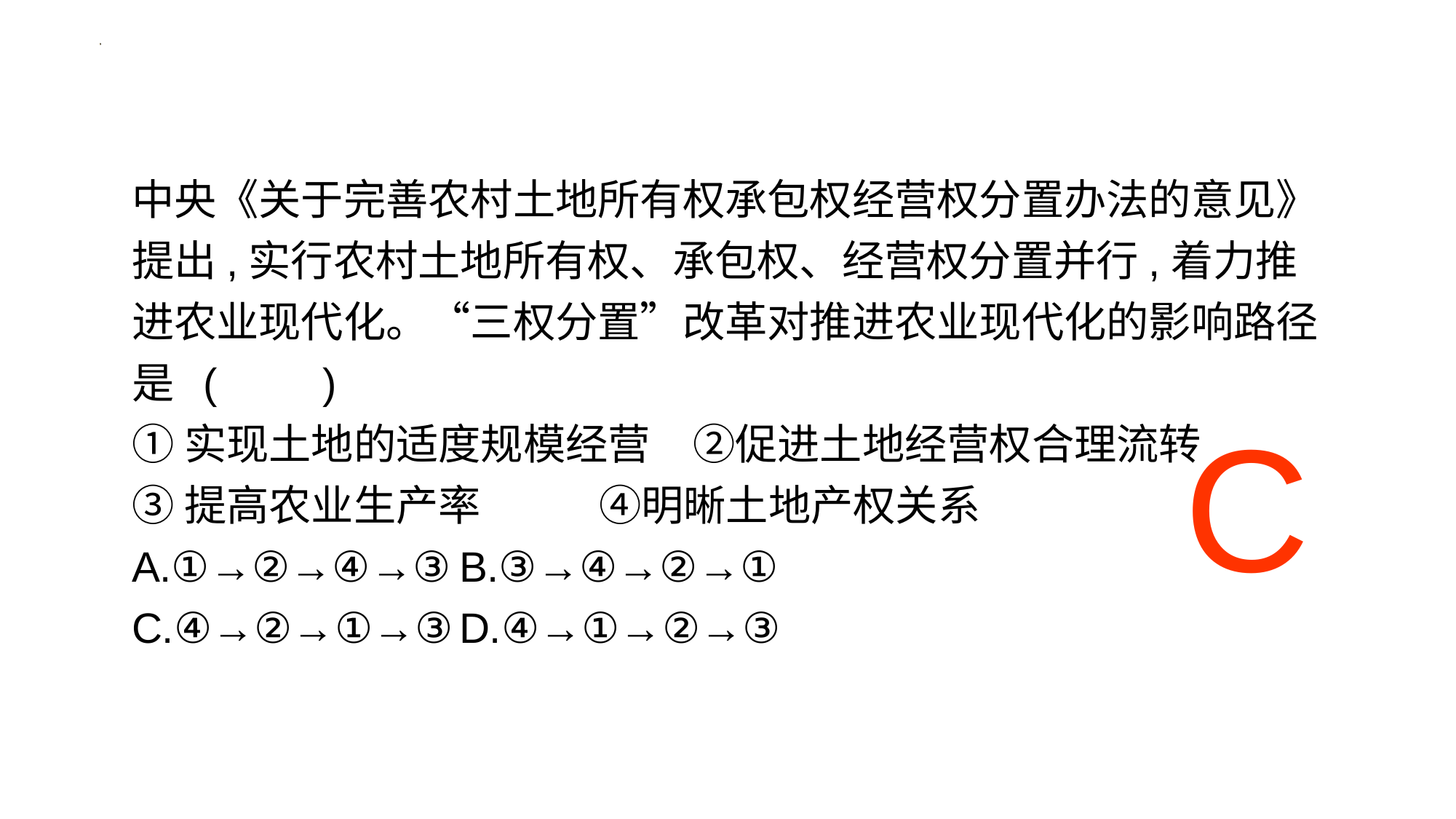

中央《关于完善农村土地所有权承包权经营权分置办法的意见》提出,实行农村土地所有权、承包权、经营权分置并行,着力推进农业现代化。“三权分置”改革对推进农业现代化的影响路径是  (　　)
①实现土地的适度规模经营　②促进土地经营权合理流转
③提高农业生产率　        ④明晰土地产权关系
A.①→②→④→③	B.③→④→②→①
C.④→②→①→③	D.④→①→②→③
C